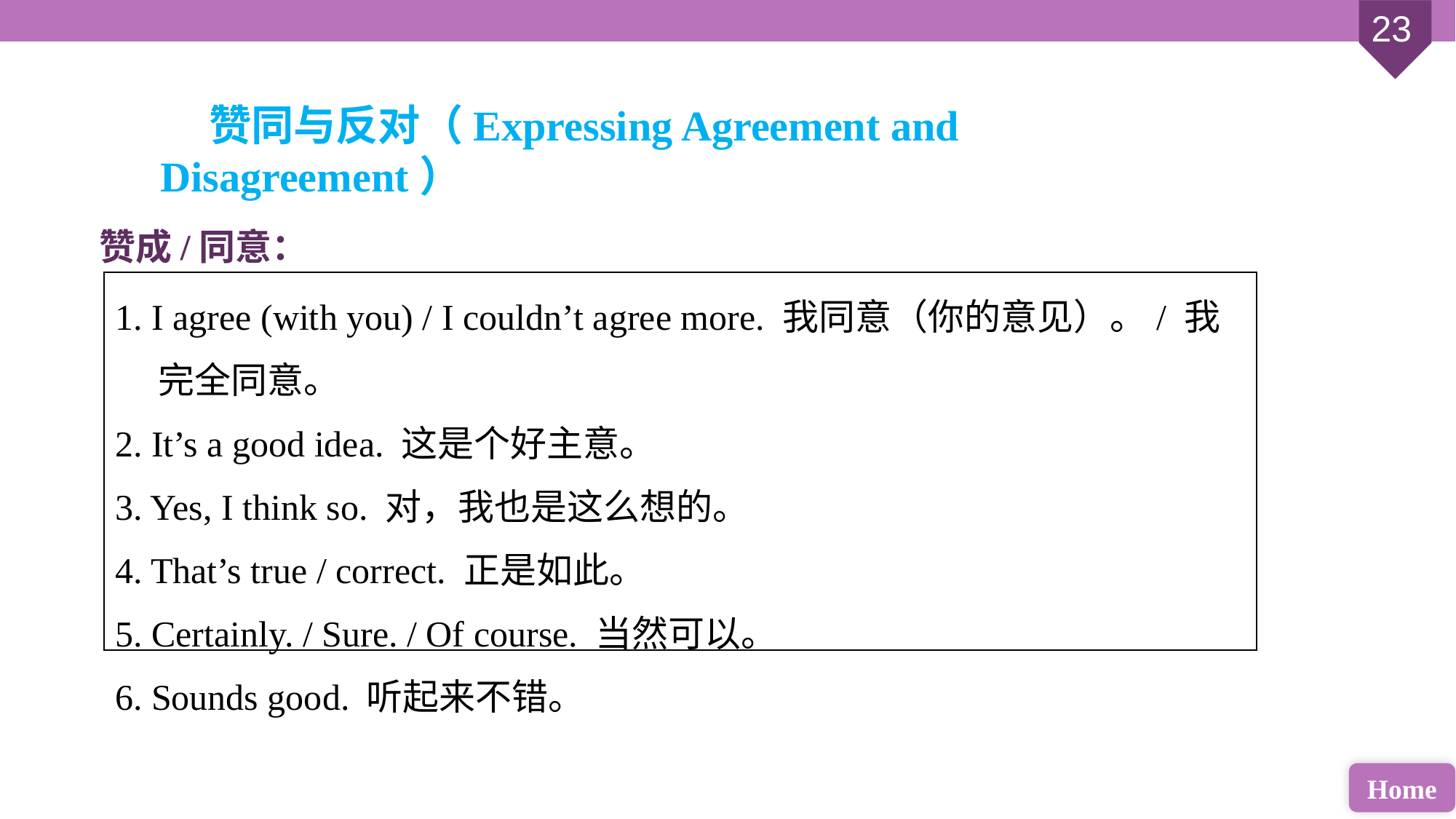

赞同与反对（Expressing Agreement and Disagreement）
赞成/同意：
| 1. I agree (with you) / I couldn’t agree more. 我同意（你的意见）。/ 我完全同意。 2. It’s a good idea. 这是个好主意。 3. Yes, I think so. 对，我也是这么想的。 4. That’s true / correct. 正是如此。 5. Certainly. / Sure. / Of course. 当然可以。 6. Sounds good. 听起来不错。 |
| --- |